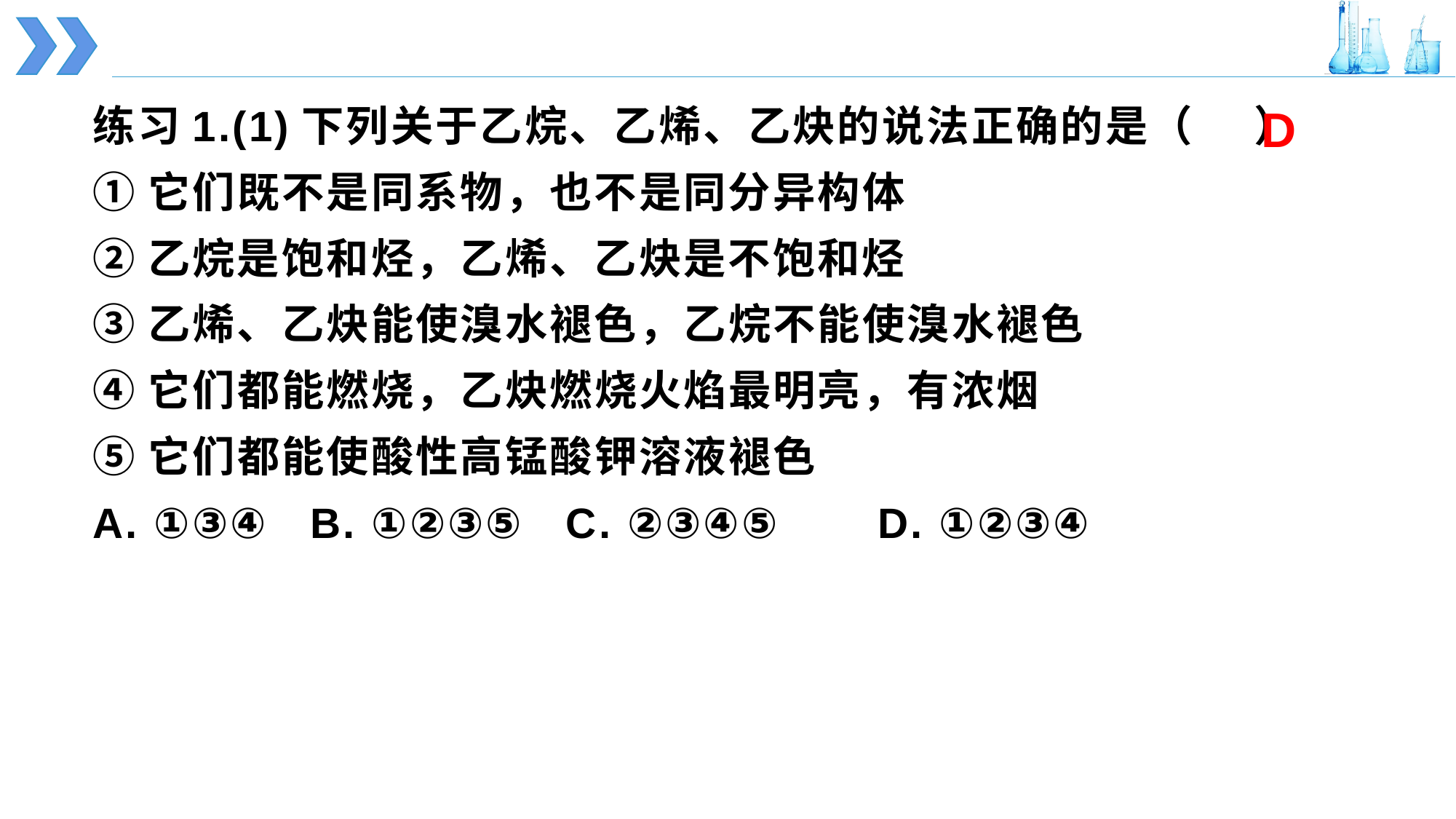

D
练习1.(1)下列关于乙烷、乙烯、乙炔的说法正确的是（     ）
①它们既不是同系物，也不是同分异构体
②乙烷是饱和烃，乙烯、乙炔是不饱和烃
③乙烯、乙炔能使溴水褪色，乙烷不能使溴水褪色
④它们都能燃烧，乙炔燃烧火焰最明亮，有浓烟
⑤它们都能使酸性高锰酸钾溶液褪色
A. ①③④   B. ①②③⑤   C. ②③④⑤       D. ①②③④